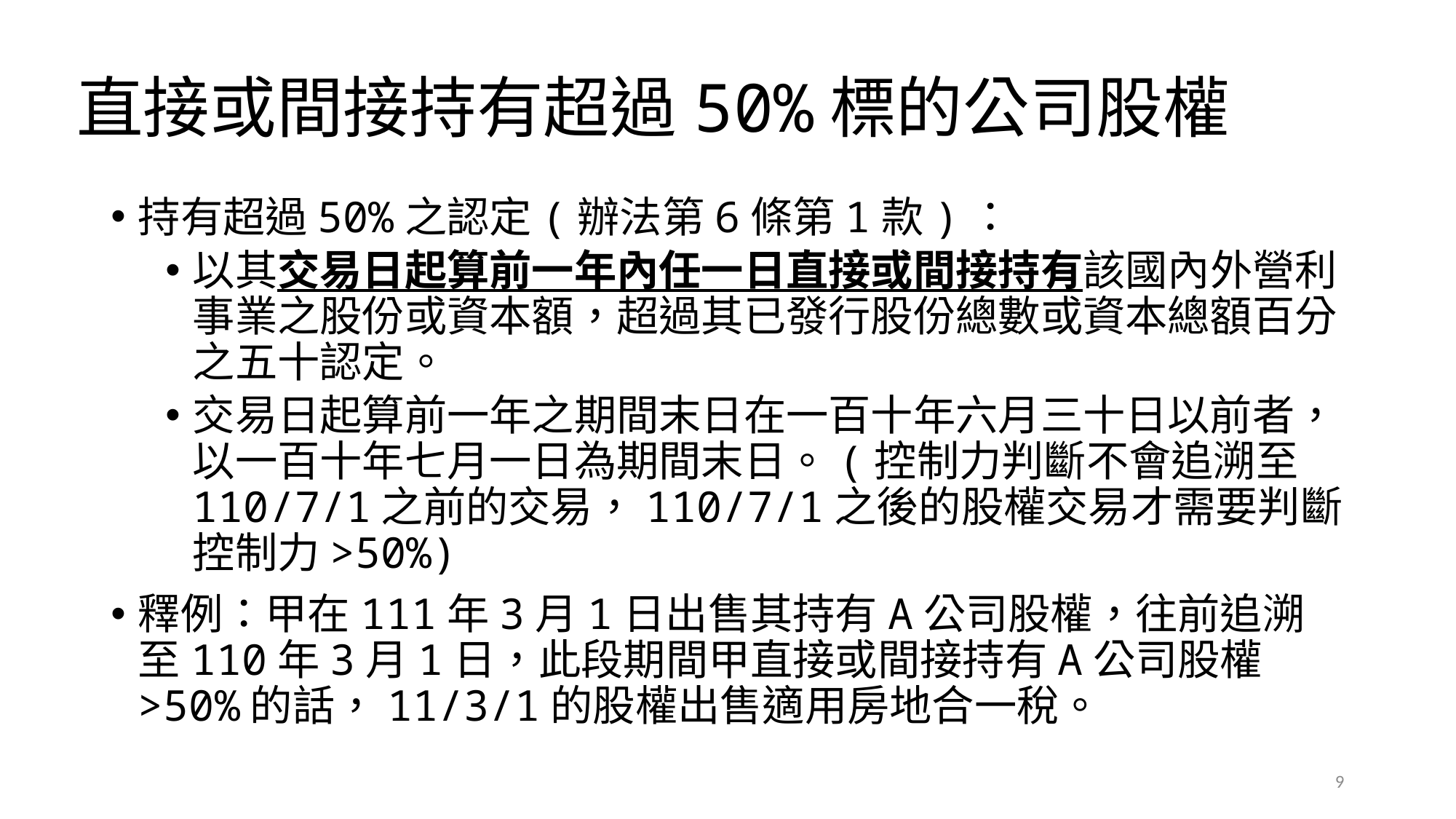

# 直接或間接持有超過50%標的公司股權
持有超過50%之認定(辦法第6條第1款)：
以其交易日起算前一年內任一日直接或間接持有該國內外營利事業之股份或資本額，超過其已發行股份總數或資本總額百分之五十認定。
交易日起算前一年之期間末日在一百十年六月三十日以前者，以一百十年七月一日為期間末日。(控制力判斷不會追溯至110/7/1之前的交易，110/7/1之後的股權交易才需要判斷控制力>50%)
釋例：甲在111年3月1日出售其持有A公司股權，往前追溯至110年3月1日，此段期間甲直接或間接持有A公司股權>50%的話，11/3/1的股權出售適用房地合一稅。
9